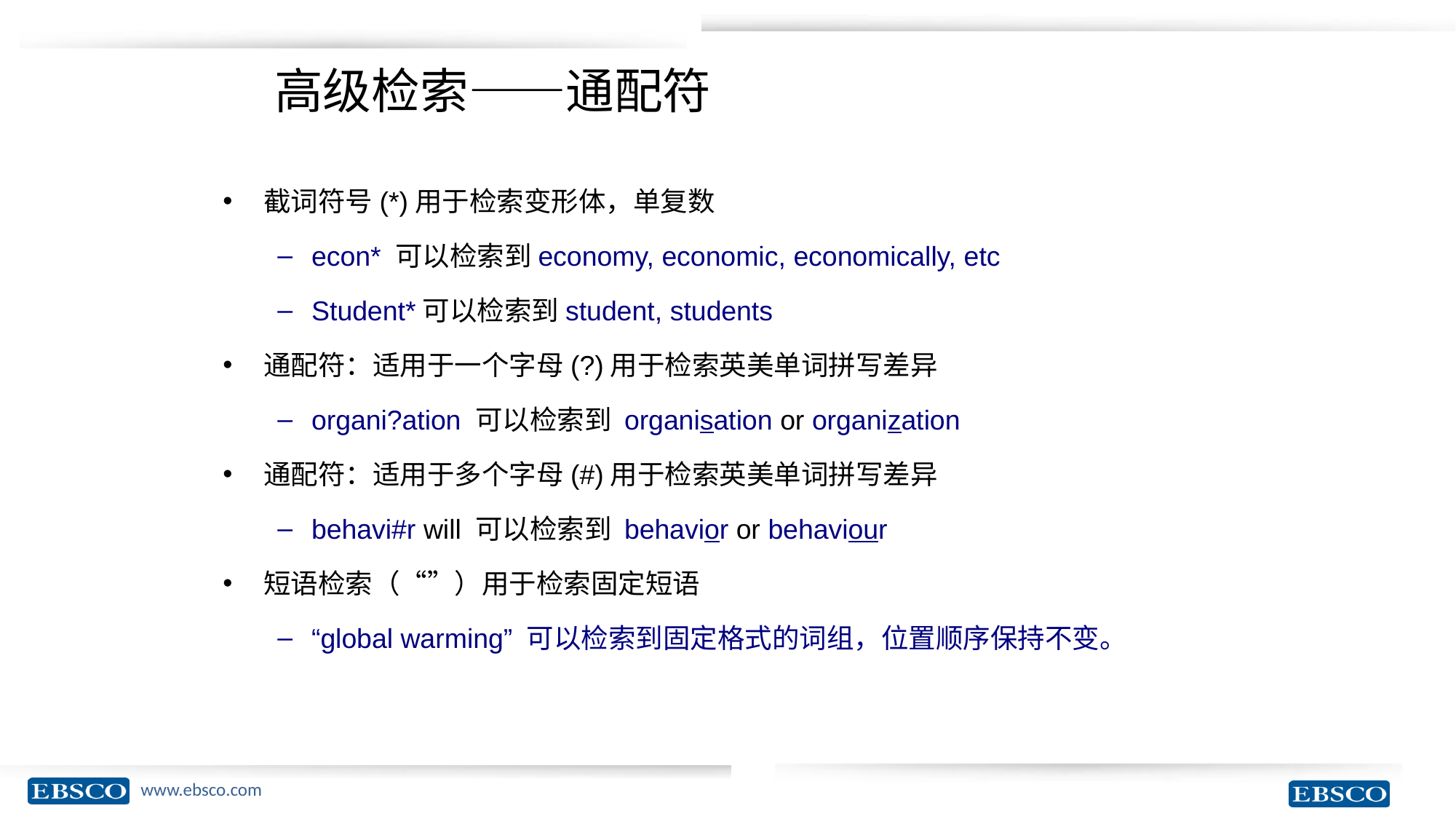

# 高级检索——通配符
截词符号(*)用于检索变形体，单复数
econ* 可以检索到economy, economic, economically, etc
Student*可以检索到student, students
通配符：适用于一个字母(?)用于检索英美单词拼写差异
organi?ation 可以检索到 organisation or organization
通配符：适用于多个字母(#)用于检索英美单词拼写差异
behavi#r will 可以检索到 behavior or behaviour
短语检索（“”）用于检索固定短语
“global warming” 可以检索到固定格式的词组，位置顺序保持不变。